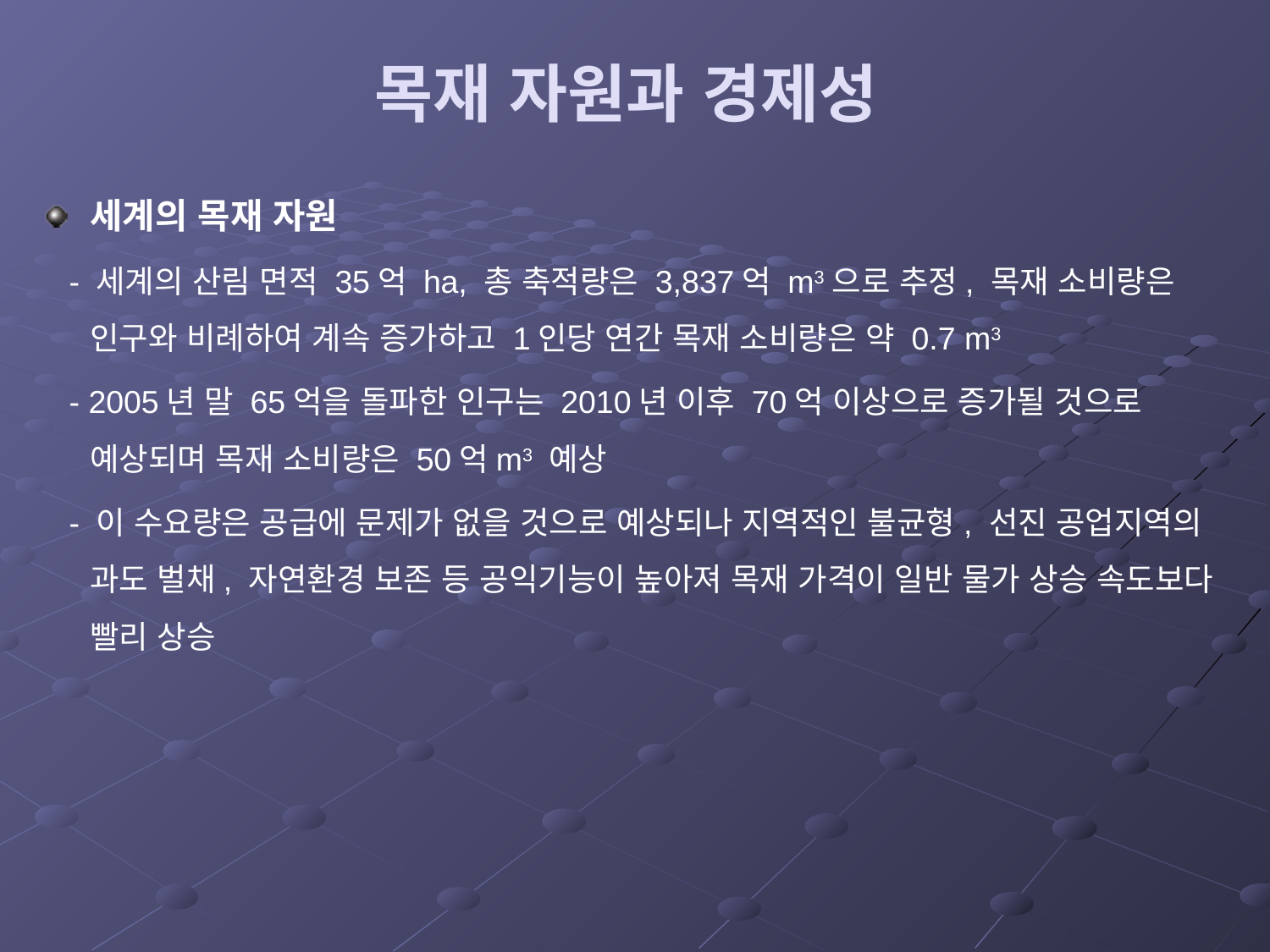

# 목재 자원과 경제성
세계의 목재 자원
   - 세계의 산림 면적 35억 ha, 총 축적량은 3,837억 m3으로 추정, 목재 소비량은 인구와 비례하여 계속 증가하고 1인당 연간 목재 소비량은 약 0.7 m3
   - 2005년 말 65억을 돌파한 인구는 2010년 이후 70억 이상으로 증가될 것으로 예상되며 목재 소비량은 50억m3 예상
   - 이 수요량은 공급에 문제가 없을 것으로 예상되나 지역적인 불균형, 선진 공업지역의 과도 벌채, 자연환경 보존 등 공익기능이 높아져 목재 가격이 일반 물가 상승 속도보다 빨리 상승